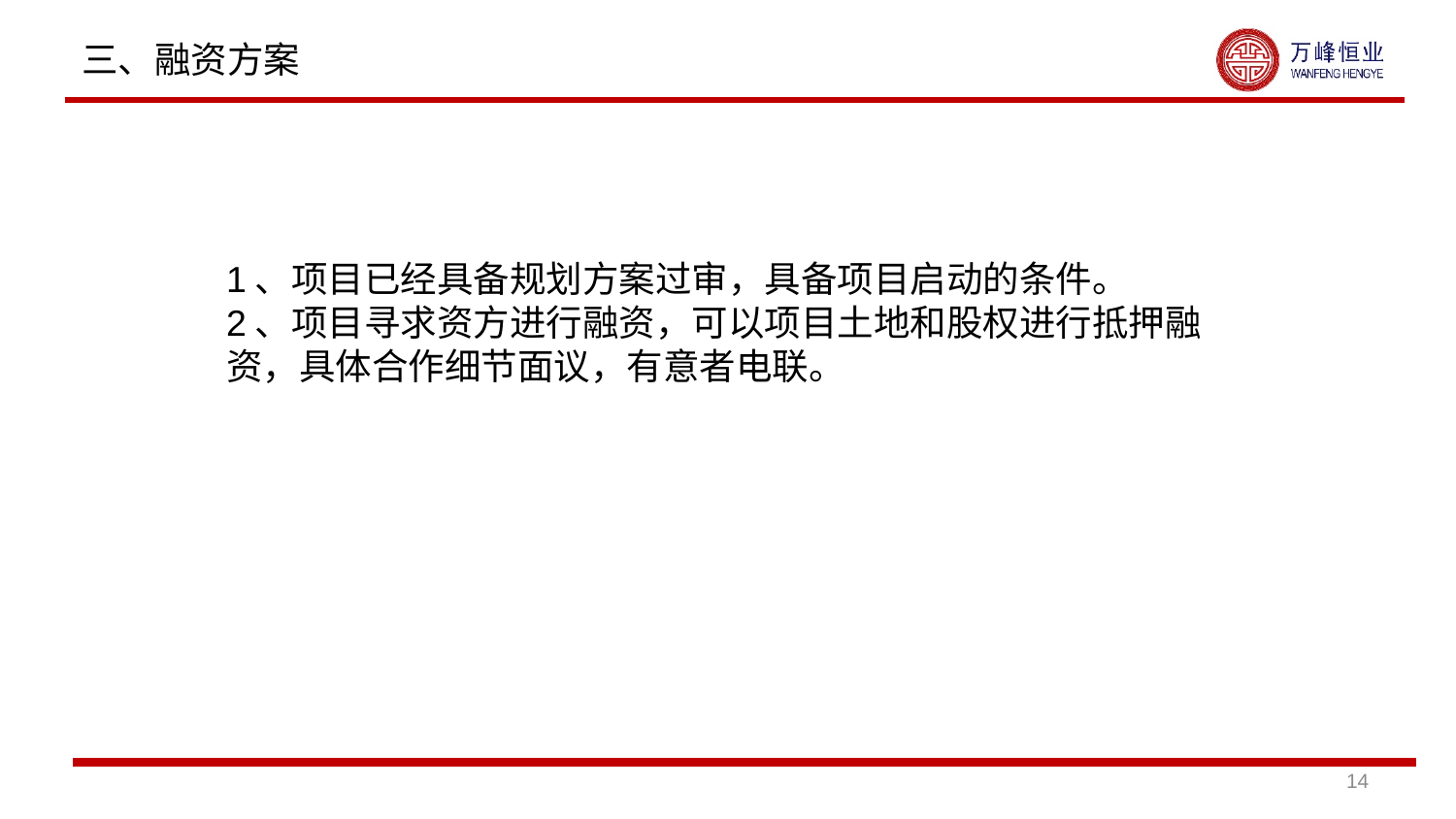

三、融资方案
1、项目已经具备规划方案过审，具备项目启动的条件。
2、项目寻求资方进行融资，可以项目土地和股权进行抵押融资，具体合作细节面议，有意者电联。